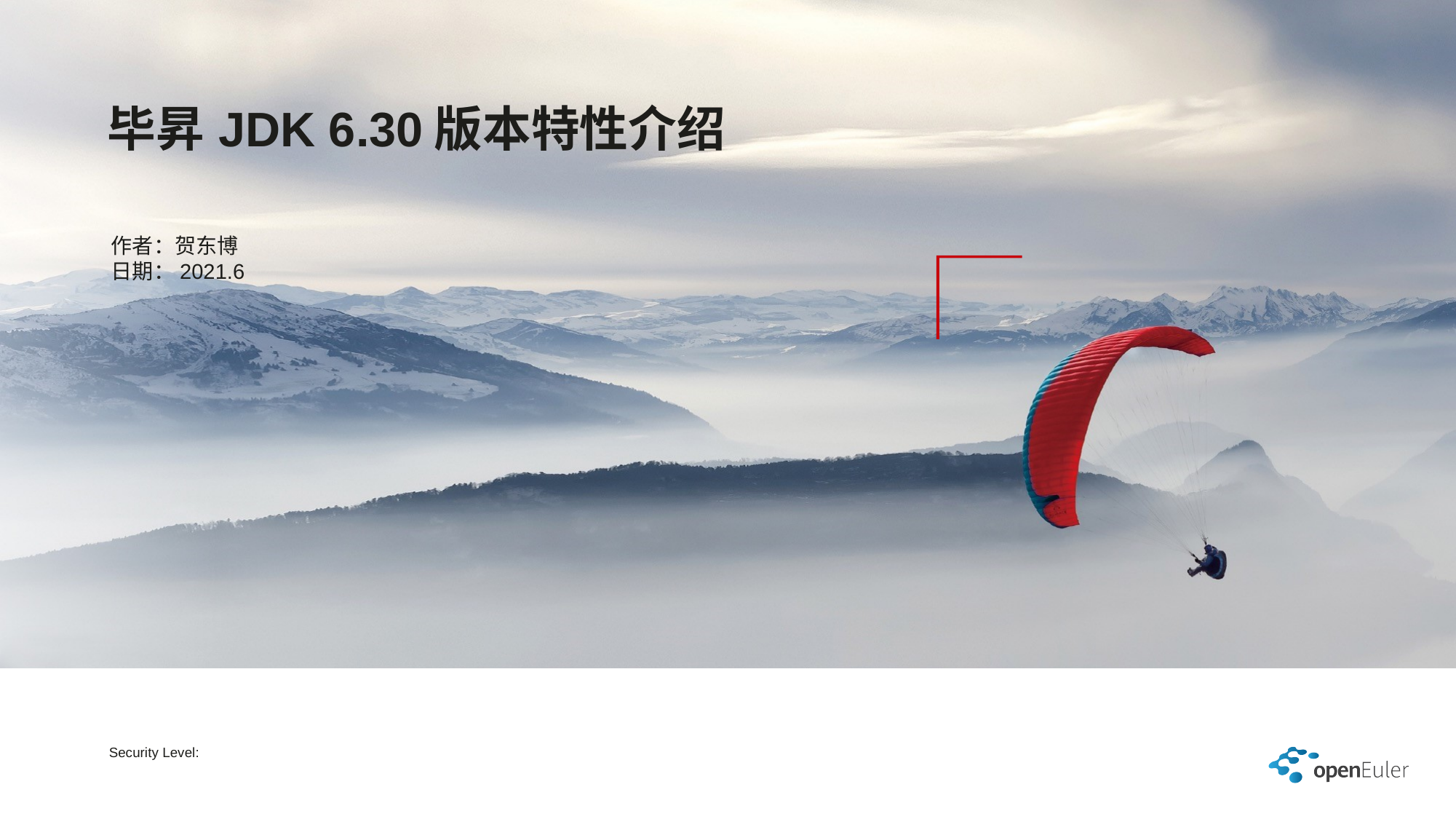

# 毕昇JDK 6.30版本特性介绍
作者：贺东博
日期：2021.6
Security Level: